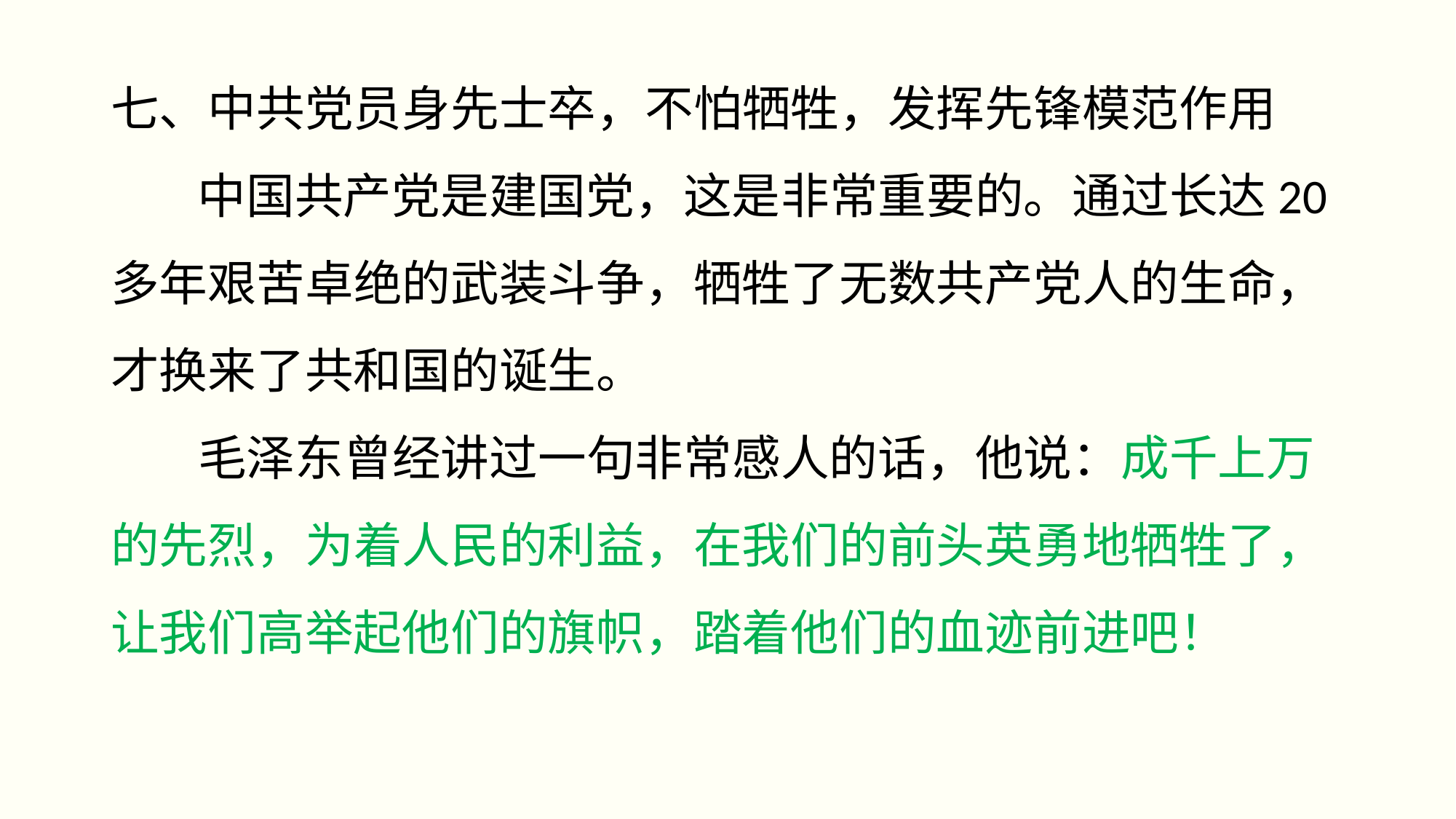

# 七、中共党员身先士卒，不怕牺牲，发挥先锋模范作用 中国共产党是建国党，这是非常重要的。通过长达20多年艰苦卓绝的武装斗争，牺牲了无数共产党人的生命，才换来了共和国的诞生。 毛泽东曾经讲过一句非常感人的话，他说：成千上万的先烈，为着人民的利益，在我们的前头英勇地牺牲了，让我们高举起他们的旗帜，踏着他们的血迹前进吧！